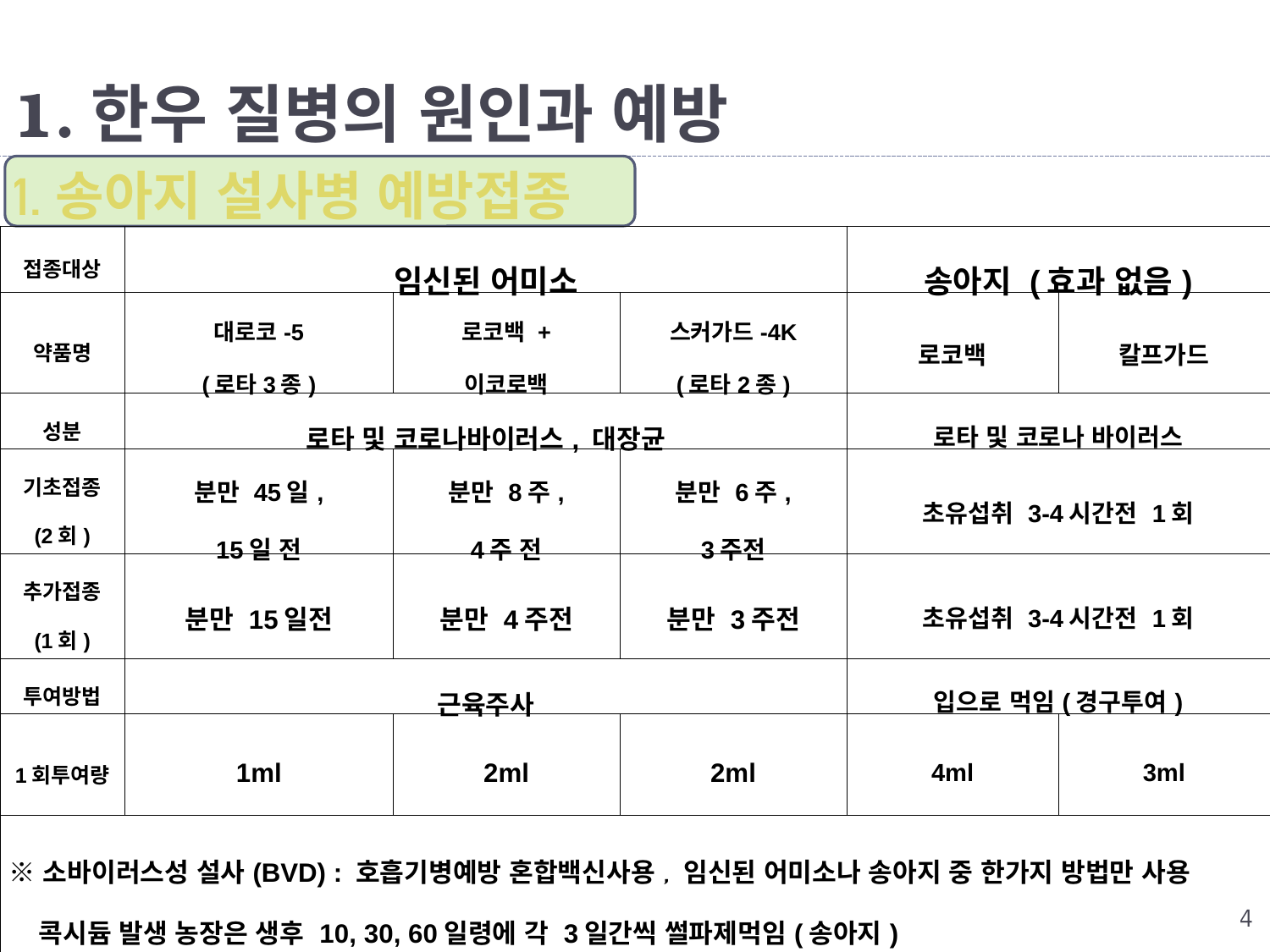

# 1.한우 질병의 원인과 예방
1.송아지 설사병 예방접종

| 접종대상 | 임신된 어미소 |  |  | 송아지 (효과 없음) |  |
| --- | --- | --- | --- | --- | --- |
| 약품명 | 대로코-5 (로타3종) | 로코백 + 이코로백 | 스커가드-4K (로타2종) | 로코백 | 칼프가드 |
| 성분 | 로타 및 코로나바이러스, 대장균 |  |  | 로타 및 코로나 바이러스 |  |
| 기초접종 (2회) | 분만 45일, 15일 전 | 분만 8주, 4주 전 | 분만 6주, 3주전 | 초유섭취 3-4시간전 1회 |  |
| 추가접종 (1회) | 분만 15일전 | 분만 4주전 | 분만 3주전 | 초유섭취 3-4시간전 1회 |  |
| 투여방법 | 근육주사 |  |  | 입으로 먹임(경구투여) |  |
| 1회투여량 | 1ml | 2ml | 2ml | 4ml | 3ml |
| ※소바이러스성 설사(BVD) : 호흡기병예방 혼합백신사용, 임신된 어미소나 송아지 중 한가지 방법만 사용 콕시듐 발생 농장은 생후 10, 30, 60일령에 각 3일간씩 썰파제먹임(송아지) |  |  |  |  |  |
4